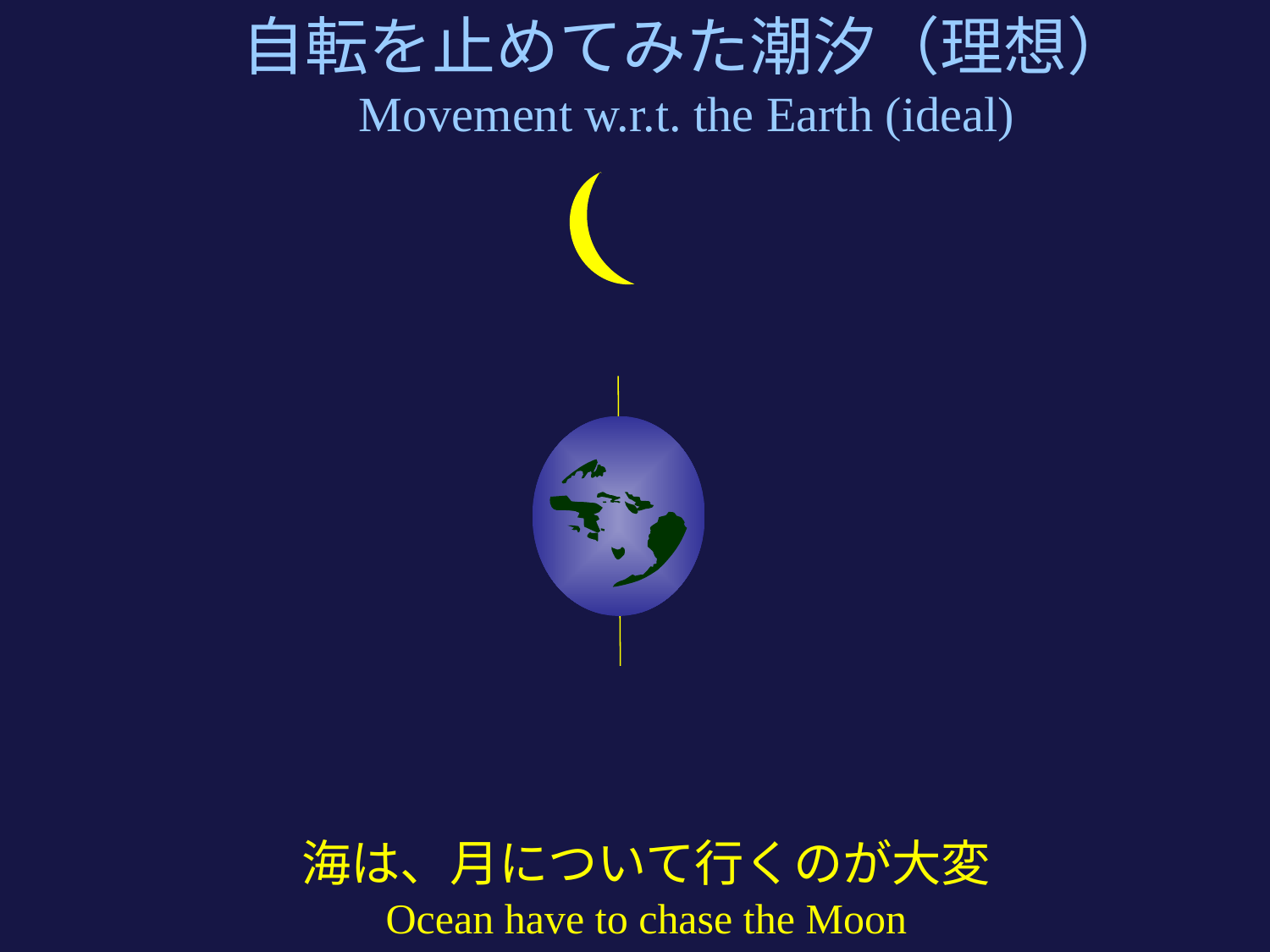

自転を止めてみた潮汐（理想）
Movement w.r.t. the Earth (ideal)

海は、月について行くのが大変
Ocean have to chase the Moon